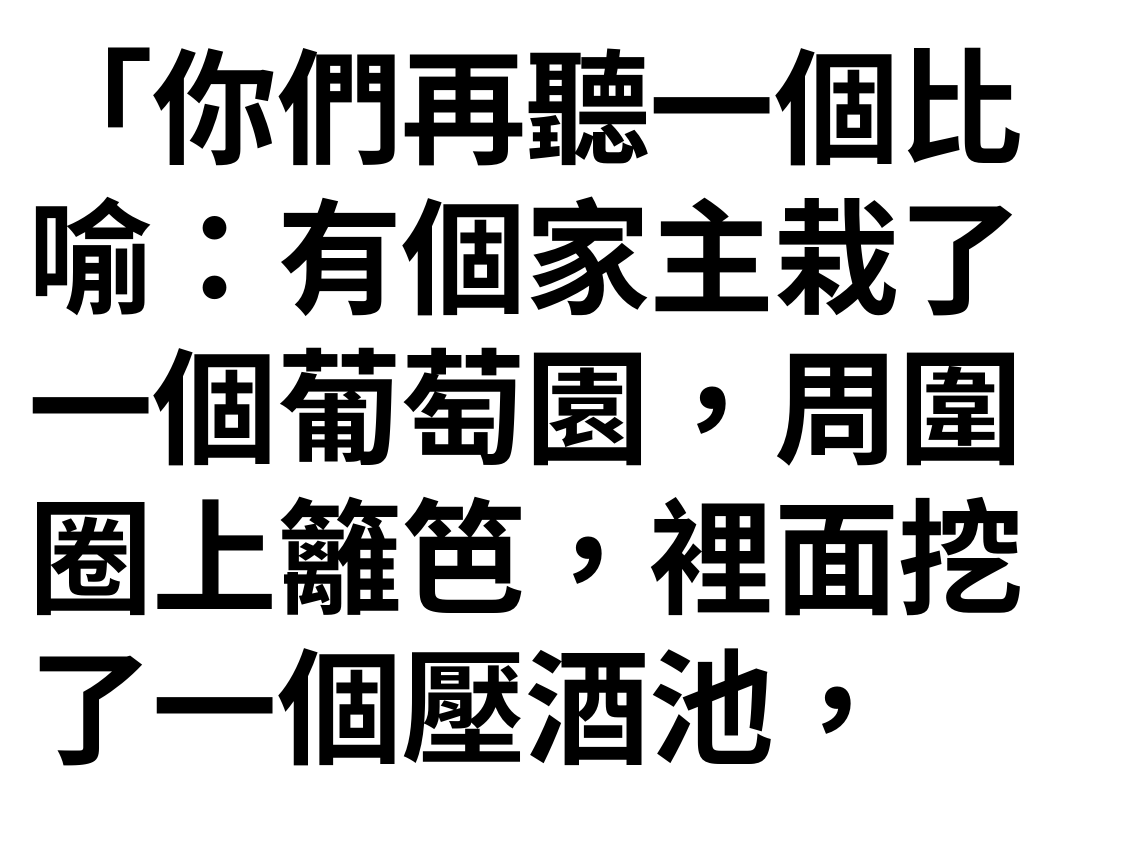

「你們再聽一個比喻：有個家主栽了一個葡萄園，周圍圈上籬笆，裡面挖了一個壓酒池，